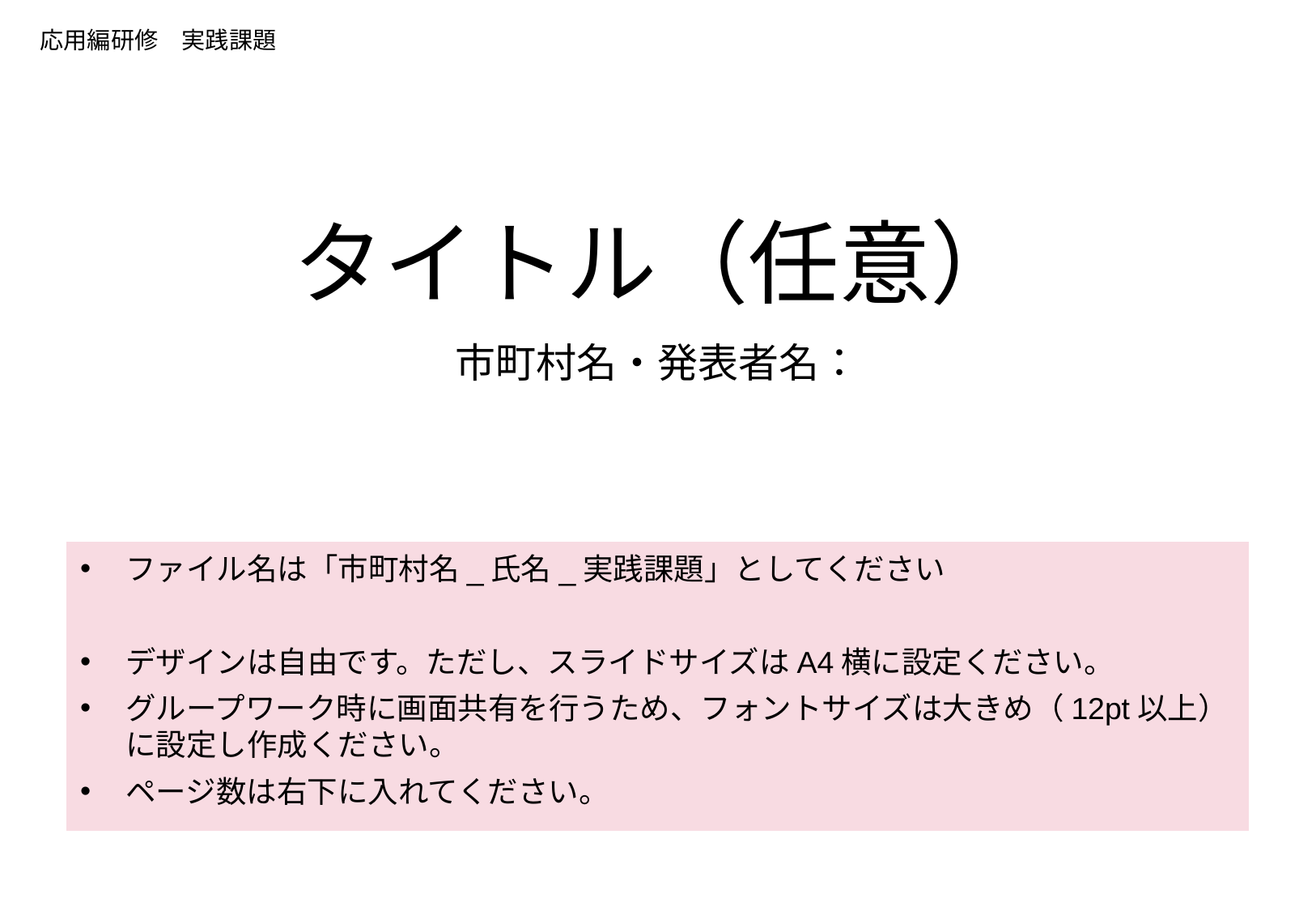

応用編研修　実践課題
# タイトル（任意）
市町村名・発表者名：
ファイル名は「市町村名_氏名_実践課題」としてください

デザインは自由です。ただし、スライドサイズはA4横に設定ください。
グループワーク時に画面共有を行うため、フォントサイズは大きめ（12pt以上）に設定し作成ください。
ページ数は右下に入れてください。